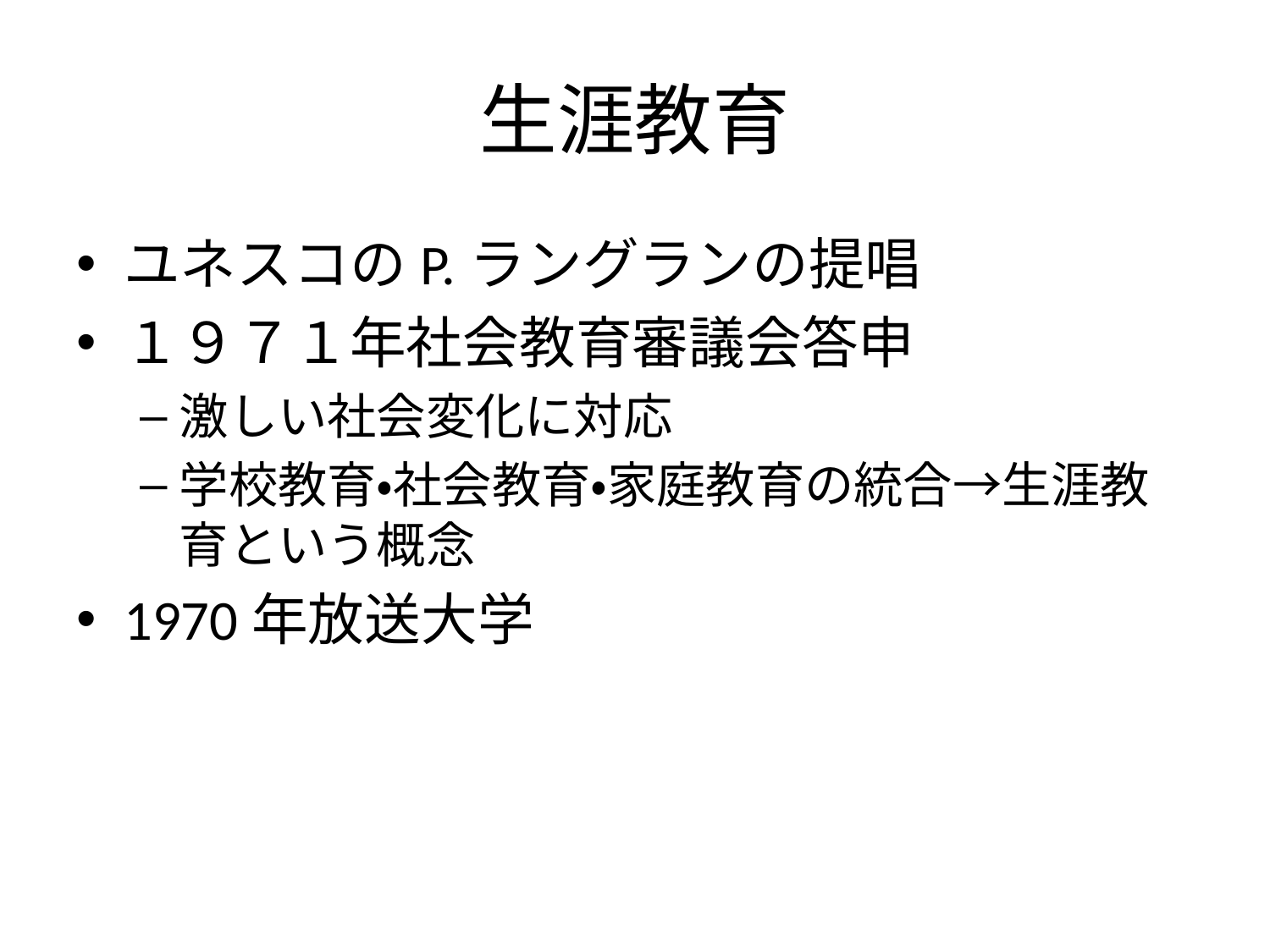

# 生涯教育
ユネスコのP.ラングランの提唱
１９７１年社会教育審議会答申
激しい社会変化に対応
学校教育・社会教育・家庭教育の統合→生涯教育という概念
1970年放送大学